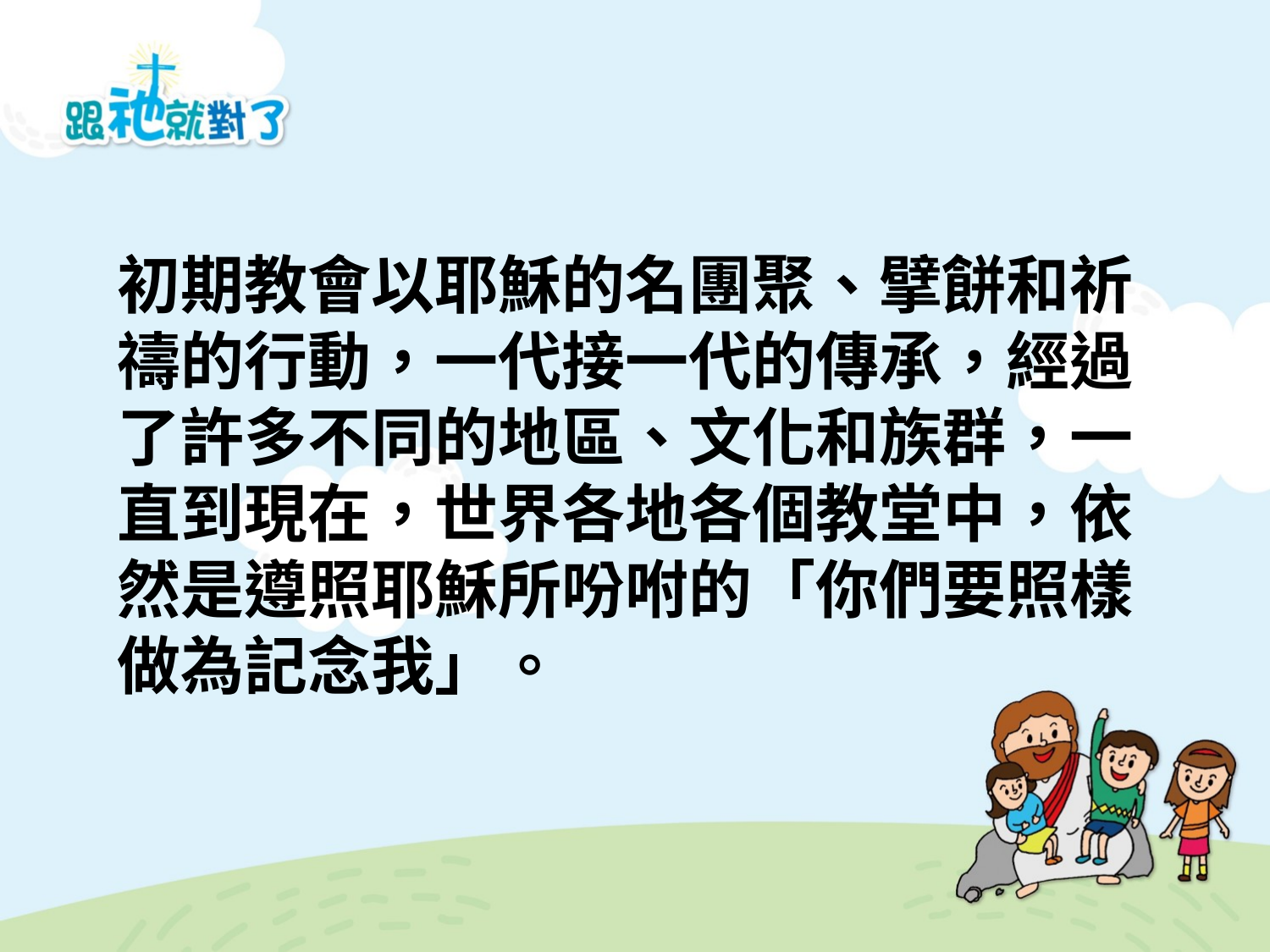

初期教會以耶穌的名團聚、擘餅和祈禱的行動，一代接一代的傳承，經過了許多不同的地區、文化和族群，一直到現在，世界各地各個教堂中，依然是遵照耶穌所吩咐的「你們要照樣做為記念我」。